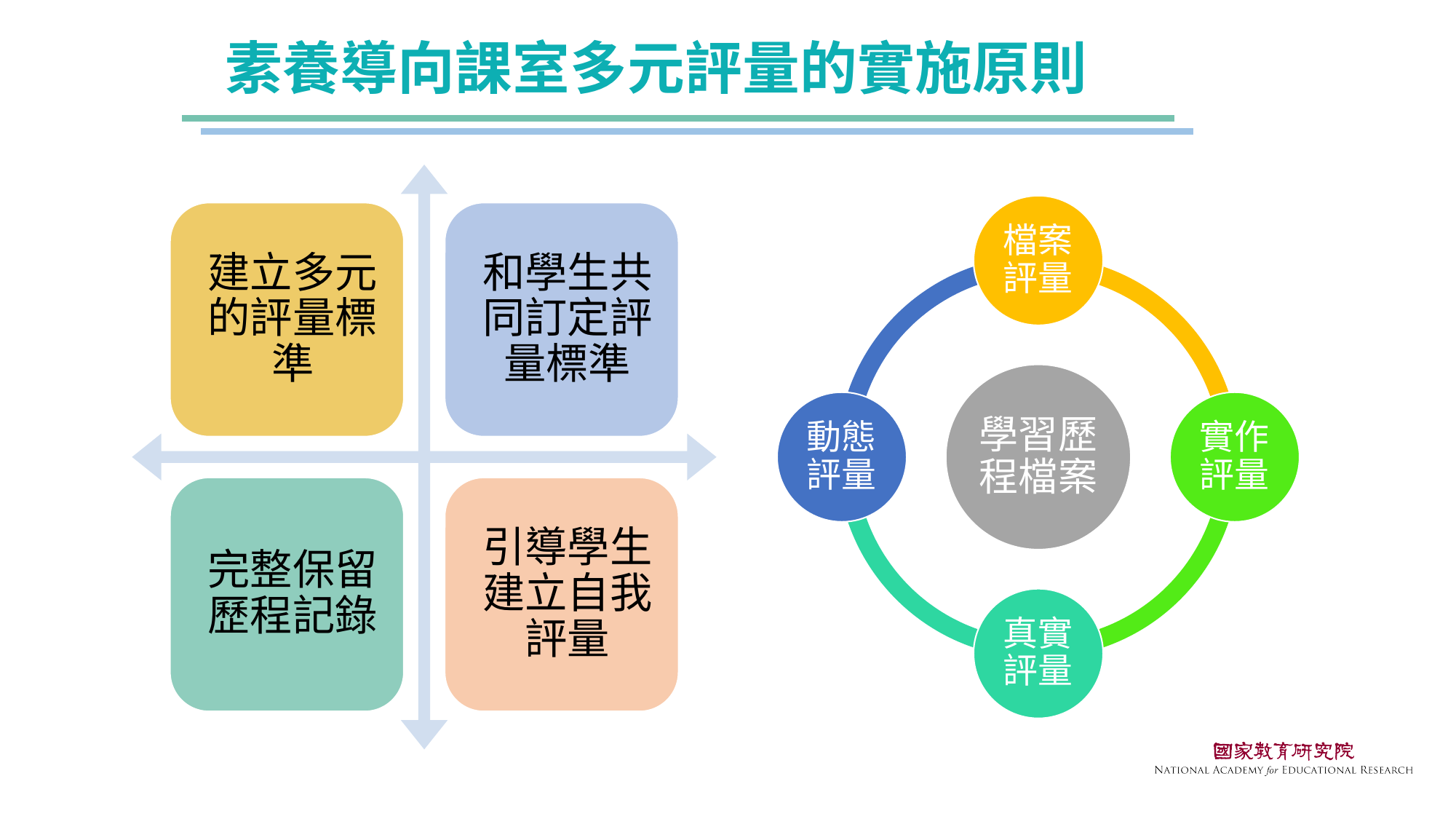

素養導向課室多元評量的實施原則
建立多元的評量標準
和學生共同訂定評量標準
完整保留歷程記錄
引導學生建立自我評量
學習歷程檔案
檔案評量
實作評量
真實評量
動態評量